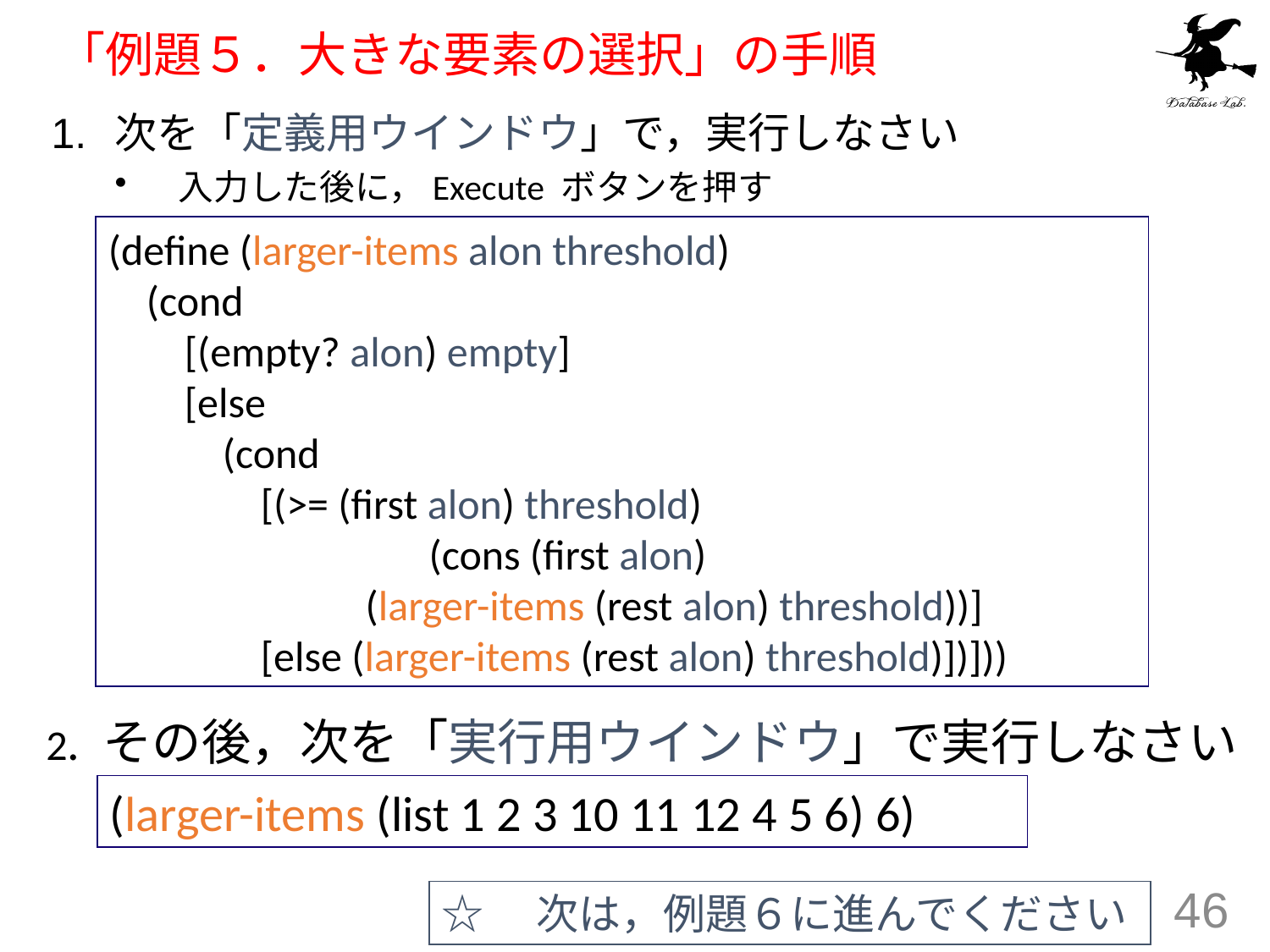

# 「例題５．大きな要素の選択」の手順
次を「定義用ウインドウ」で，実行しなさい
入力した後に，Execute ボタンを押す
(define (larger-items alon threshold)
    (cond
        [(empty? alon) empty]
        [else
            (cond
                [(>= (first alon) threshold)
		       (cons (first alon)
                           (larger-items (rest alon) threshold))]
                [else (larger-items (rest alon) threshold)])]))
2. その後，次を「実行用ウインドウ」で実行しなさい
(larger-items (list 1 2 3 10 11 12 4 5 6) 6)
☆　次は，例題６に進んでください
46